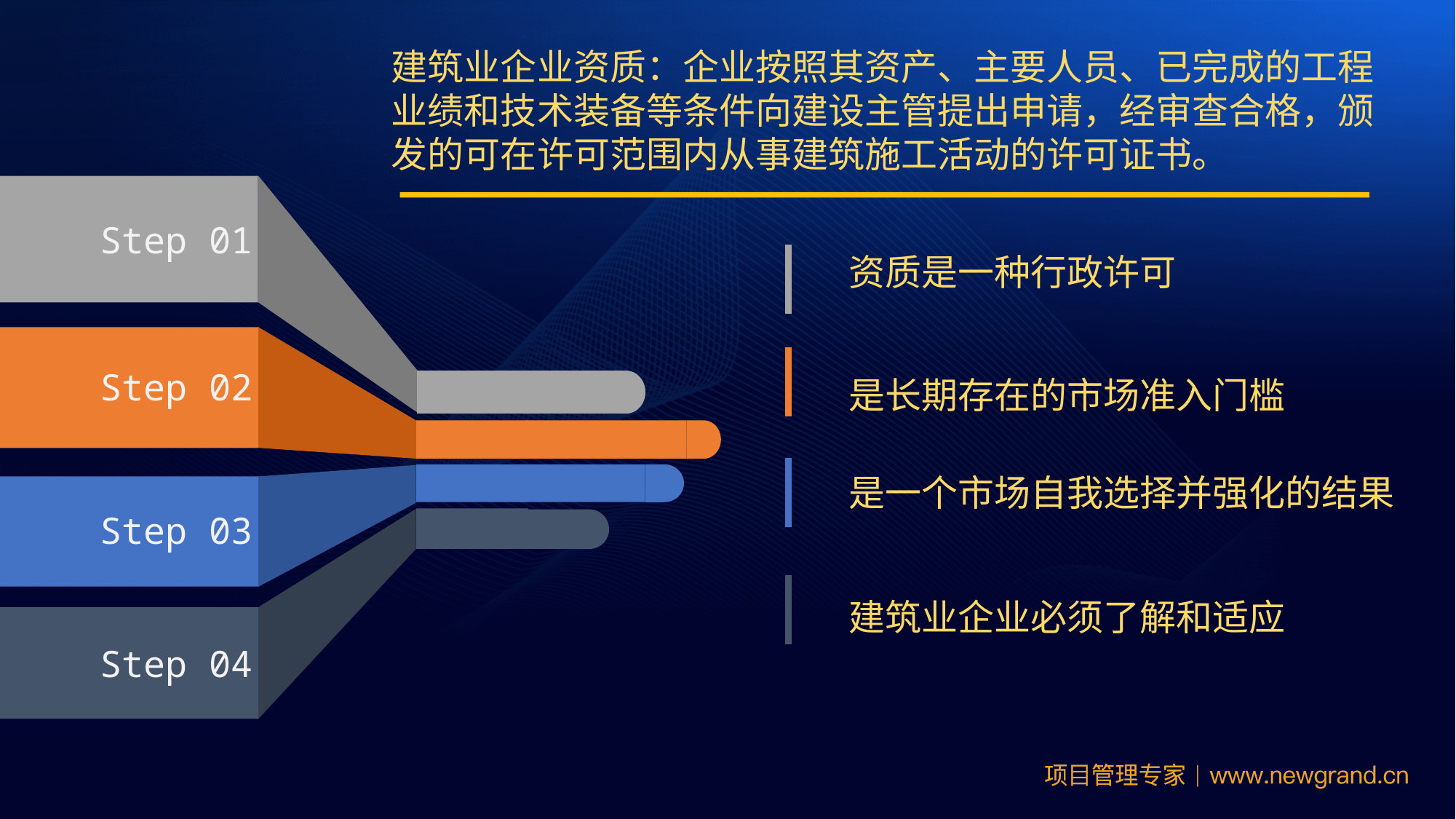

建筑业企业资质：企业按照其资产、主要人员、已完成的工程业绩和技术装备等条件向建设主管提出申请，经审查合格，颁发的可在许可范围内从事建筑施工活动的许可证书。

Step 01
资质是一种行政许可
是长期存在的市场准入门槛
Step 02
是一个市场自我选择并强化的结果
Step 03
建筑业企业必须了解和适应
Step 04